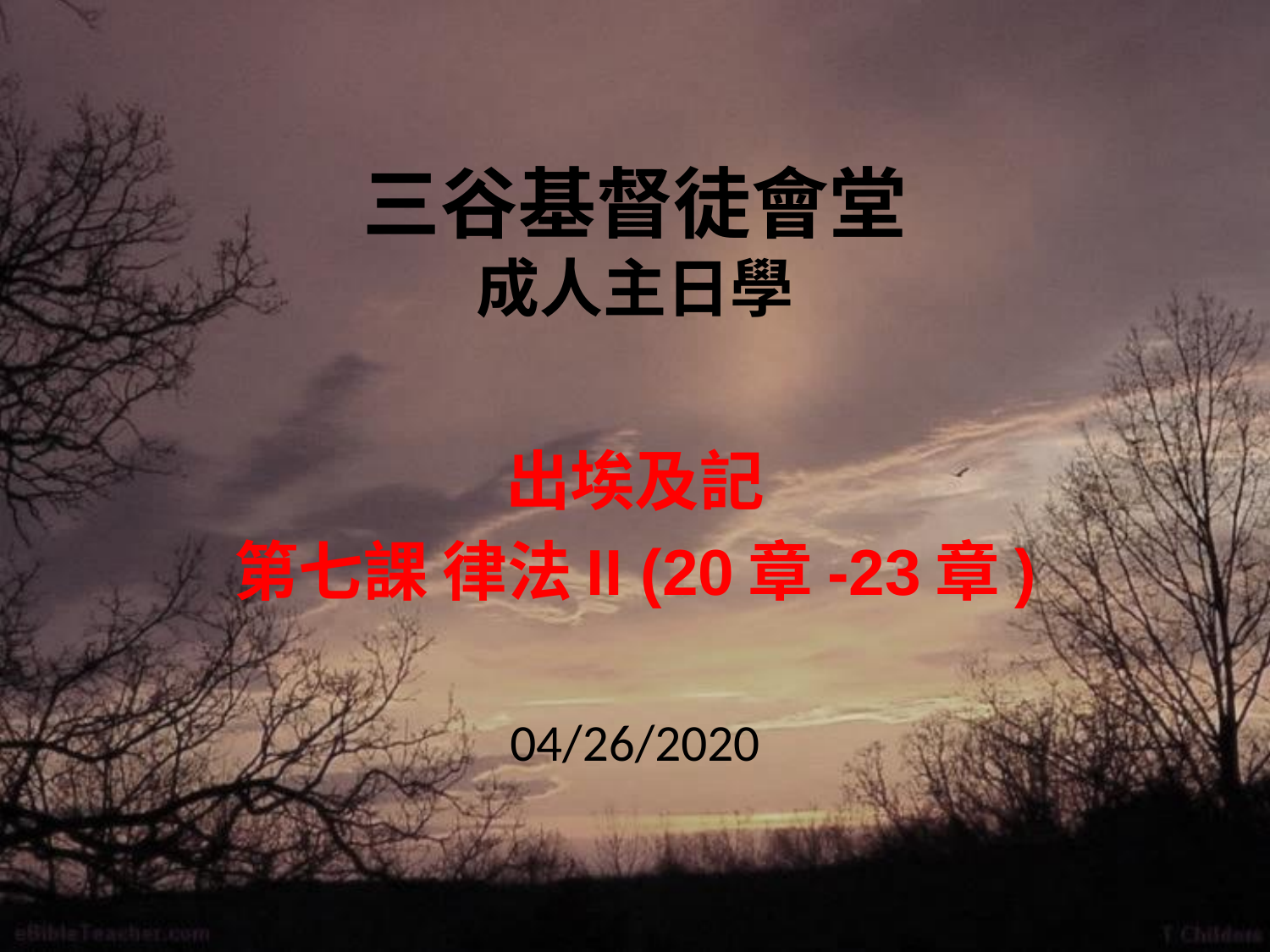

# 三谷基督徒會堂 成人主日學
出埃及記
第七課 律法II (20章-23章)

04/26/2020